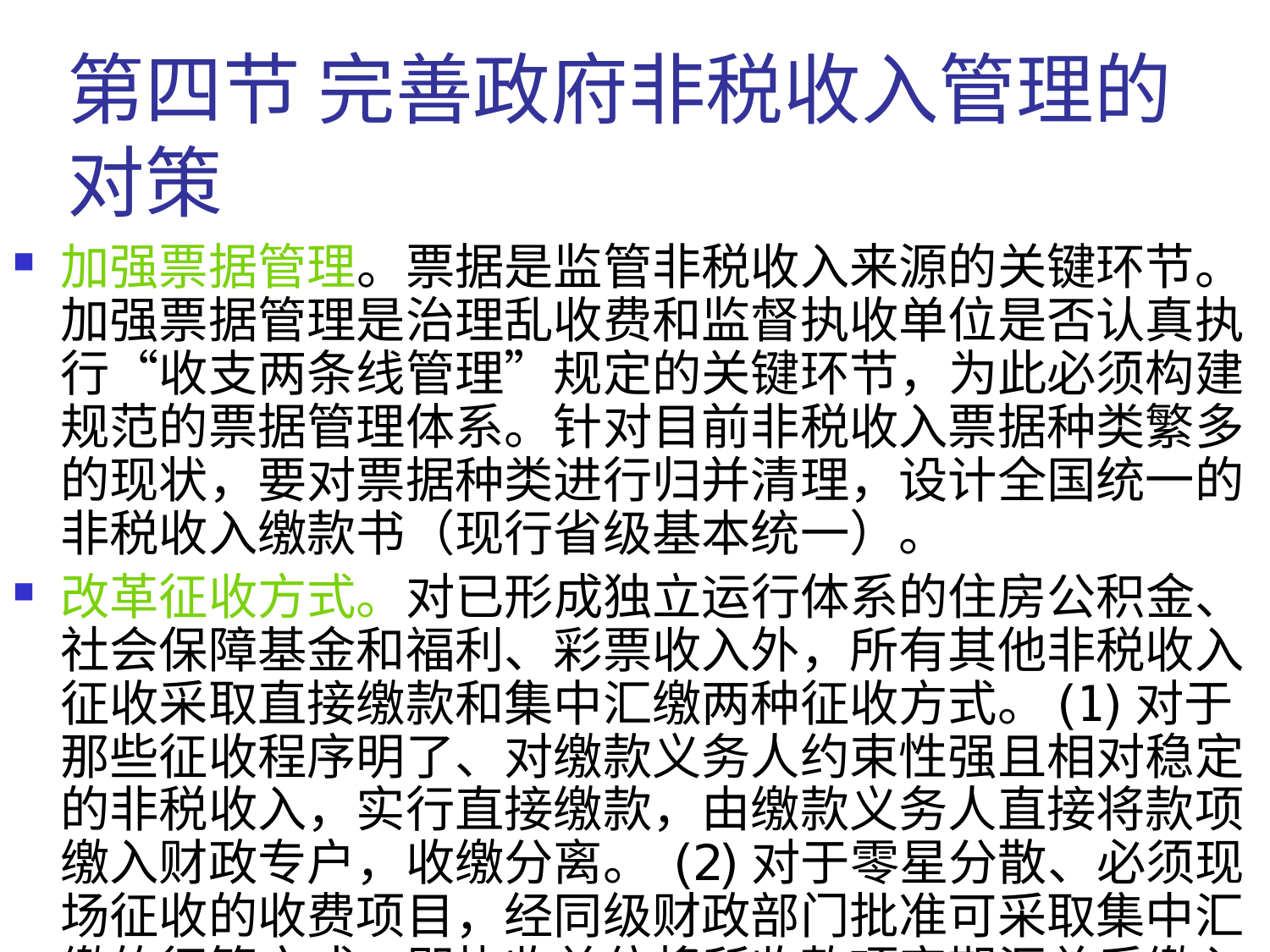

# 第四节 完善政府非税收入管理的对策
加强票据管理。票据是监管非税收入来源的关键环节。加强票据管理是治理乱收费和监督执收单位是否认真执行“收支两条线管理”规定的关键环节，为此必须构建规范的票据管理体系。针对目前非税收入票据种类繁多的现状，要对票据种类进行归并清理，设计全国统一的非税收入缴款书（现行省级基本统一）。
改革征收方式。对已形成独立运行体系的住房公积金、社会保障基金和福利、彩票收入外，所有其他非税收入征收采取直接缴款和集中汇缴两种征收方式。(1)对于那些征收程序明了、对缴款义务人约束性强且相对稳定的非税收入，实行直接缴款，由缴款义务人直接将款项缴入财政专户，收缴分离。 (2)对于零星分散、必须现场征收的收费项目，经同级财政部门批准可采取集中汇缴的征管方式，即执收单位将所收款项定期汇总后缴入财政。